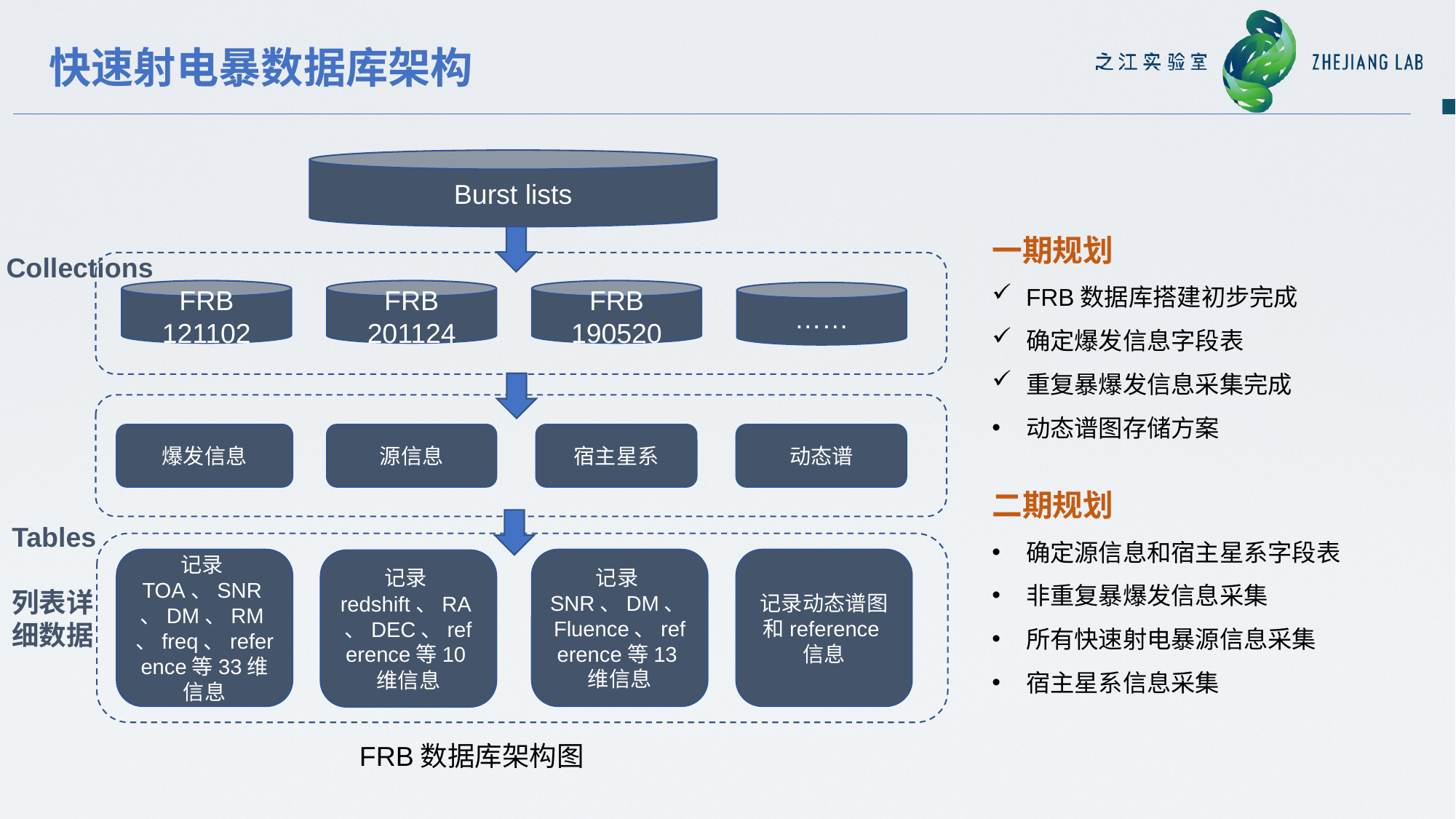

# 快速射电暴数据库架构
Burst lists

Collections

FRB 121102
FRB 201124
FRB 190520
……

爆发信息
源信息
宿主星系
动态谱

Tables

列表详细数据

记录SNR、DM、Fluence、reference等13维信息
记录动态谱图和reference信息
记录TOA、SNR、DM、RM、freq、reference等33维信息
记录redshift、RA、DEC、reference等10维信息
一期规划
FRB数据库搭建初步完成
确定爆发信息字段表
重复暴爆发信息采集完成
动态谱图存储方案
二期规划
确定源信息和宿主星系字段表
非重复暴爆发信息采集
所有快速射电暴源信息采集
宿主星系信息采集
FRB数据库架构图